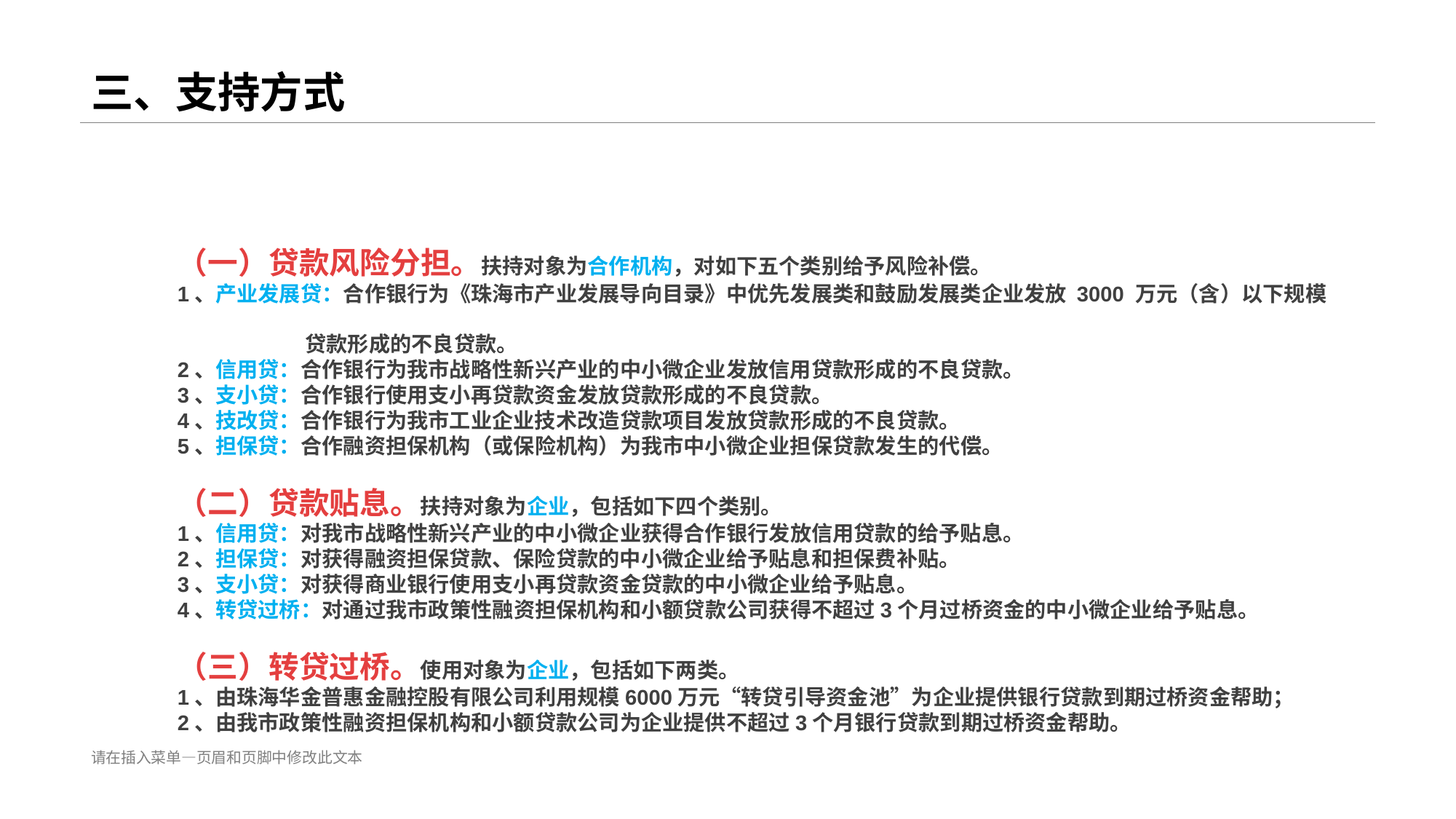

# 三、支持方式
（一）贷款风险分担。扶持对象为合作机构，对如下五个类别给予风险补偿。
1、产业发展贷：合作银行为《珠海市产业发展导向目录》中优先发展类和鼓励发展类企业发放 3000 万元（含）以下规模
                         贷款形成的不良贷款。
2、信用贷：合作银行为我市战略性新兴产业的中小微企业发放信用贷款形成的不良贷款。
3、支小贷：合作银行使用支小再贷款资金发放贷款形成的不良贷款。
4、技改贷：合作银行为我市工业企业技术改造贷款项目发放贷款形成的不良贷款。
5、担保贷：合作融资担保机构（或保险机构）为我市中小微企业担保贷款发生的代偿。

（二）贷款贴息。扶持对象为企业，包括如下四个类别。
1、信用贷：对我市战略性新兴产业的中小微企业获得合作银行发放信用贷款的给予贴息。
2、担保贷：对获得融资担保贷款、保险贷款的中小微企业给予贴息和担保费补贴。
3、支小贷：对获得商业银行使用支小再贷款资金贷款的中小微企业给予贴息。
4、转贷过桥：对通过我市政策性融资担保机构和小额贷款公司获得不超过3个月过桥资金的中小微企业给予贴息。

（三）转贷过桥。使用对象为企业，包括如下两类。
1、由珠海华金普惠金融控股有限公司利用规模6000万元“转贷引导资金池”为企业提供银行贷款到期过桥资金帮助；
2、由我市政策性融资担保机构和小额贷款公司为企业提供不超过3个月银行贷款到期过桥资金帮助。
请在插入菜单—页眉和页脚中修改此文本
7